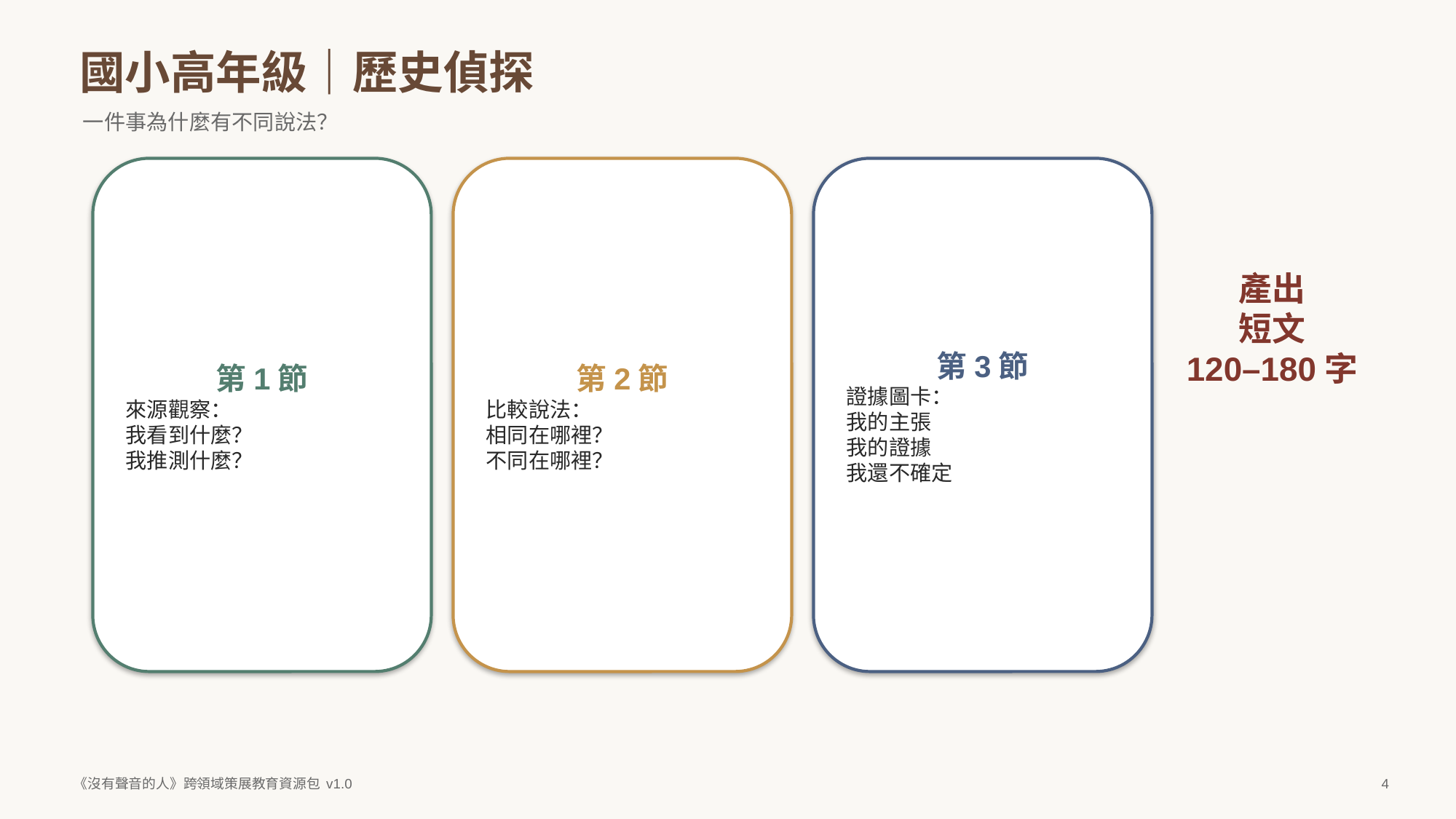

國小高年級｜歷史偵探
一件事為什麼有不同說法？
第1節
來源觀察：
我看到什麼？
我推測什麼？
第2節
比較說法：
相同在哪裡？
不同在哪裡？
第3節
證據圖卡：
我的主張
我的證據
我還不確定
產出
短文
120–180字
《沒有聲音的人》跨領域策展教育資源包 v1.0
4